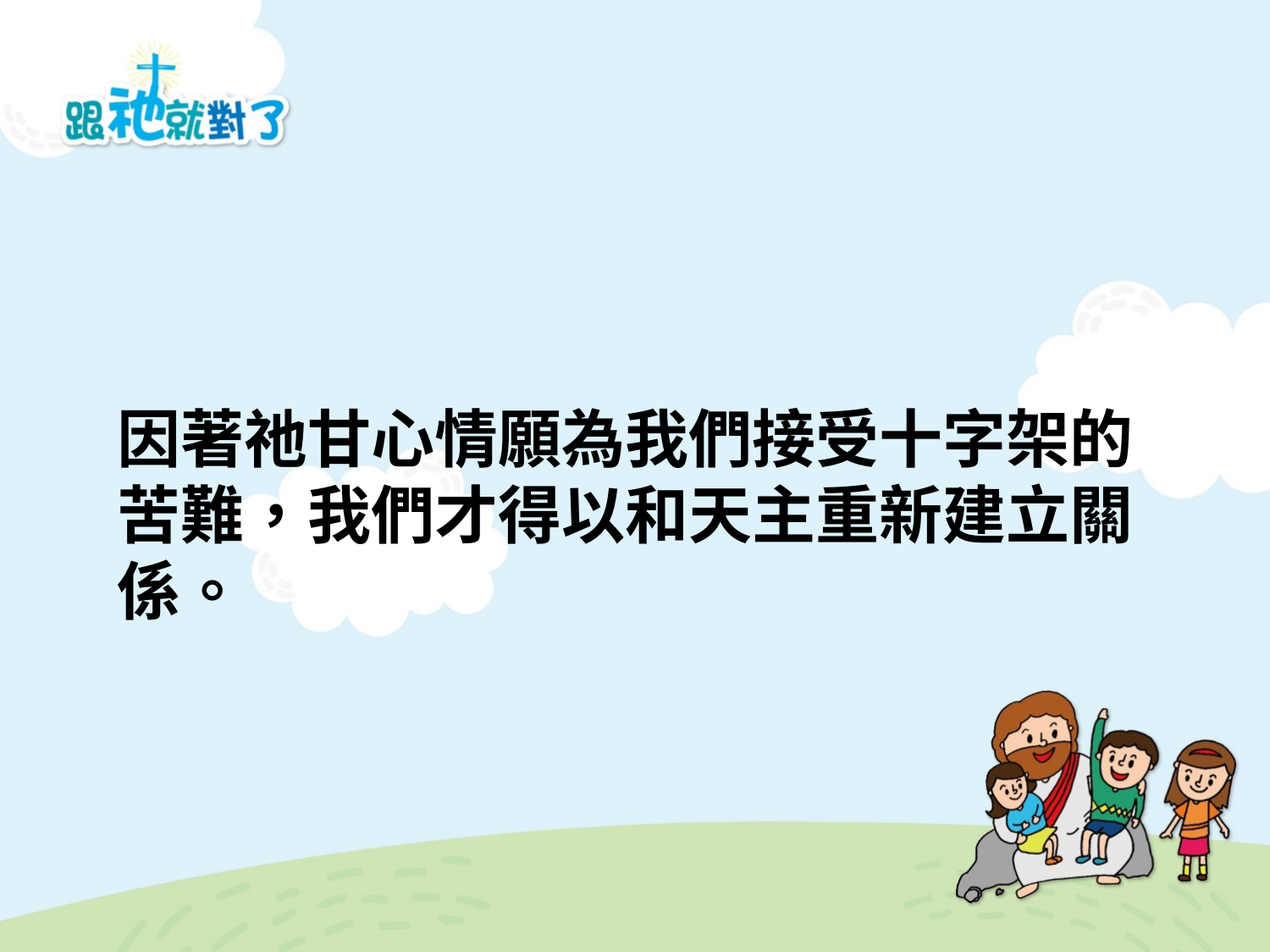

因著祂甘心情願為我們接受十字架的苦難，我們才得以和天主重新建立關係。